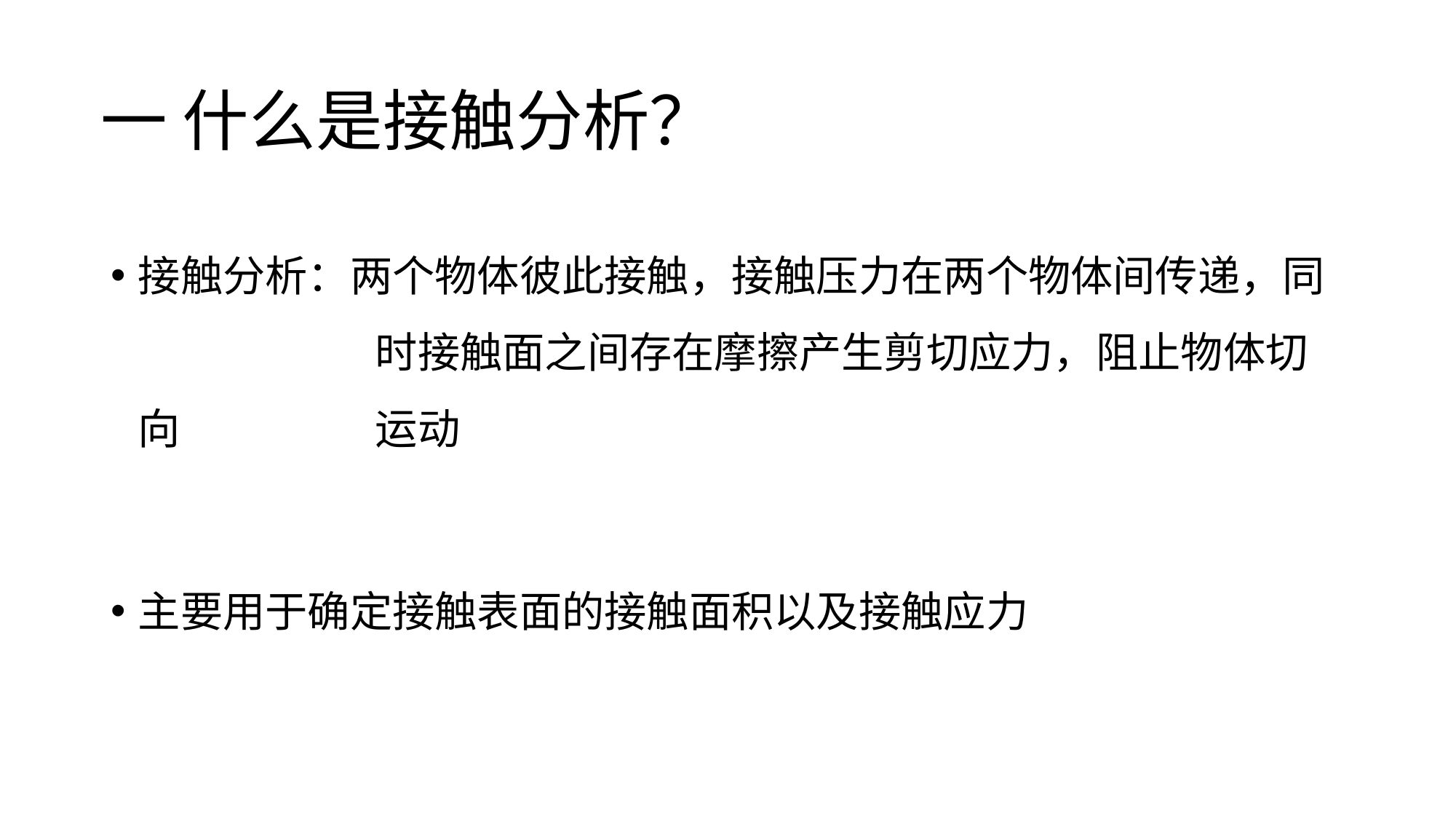

# 一 什么是接触分析？
接触分析：两个物体彼此接触，接触压力在两个物体间传递，同     		  时接触面之间存在摩擦产生剪切应力，阻止物体切向		  运动

主要用于确定接触表面的接触面积以及接触应力